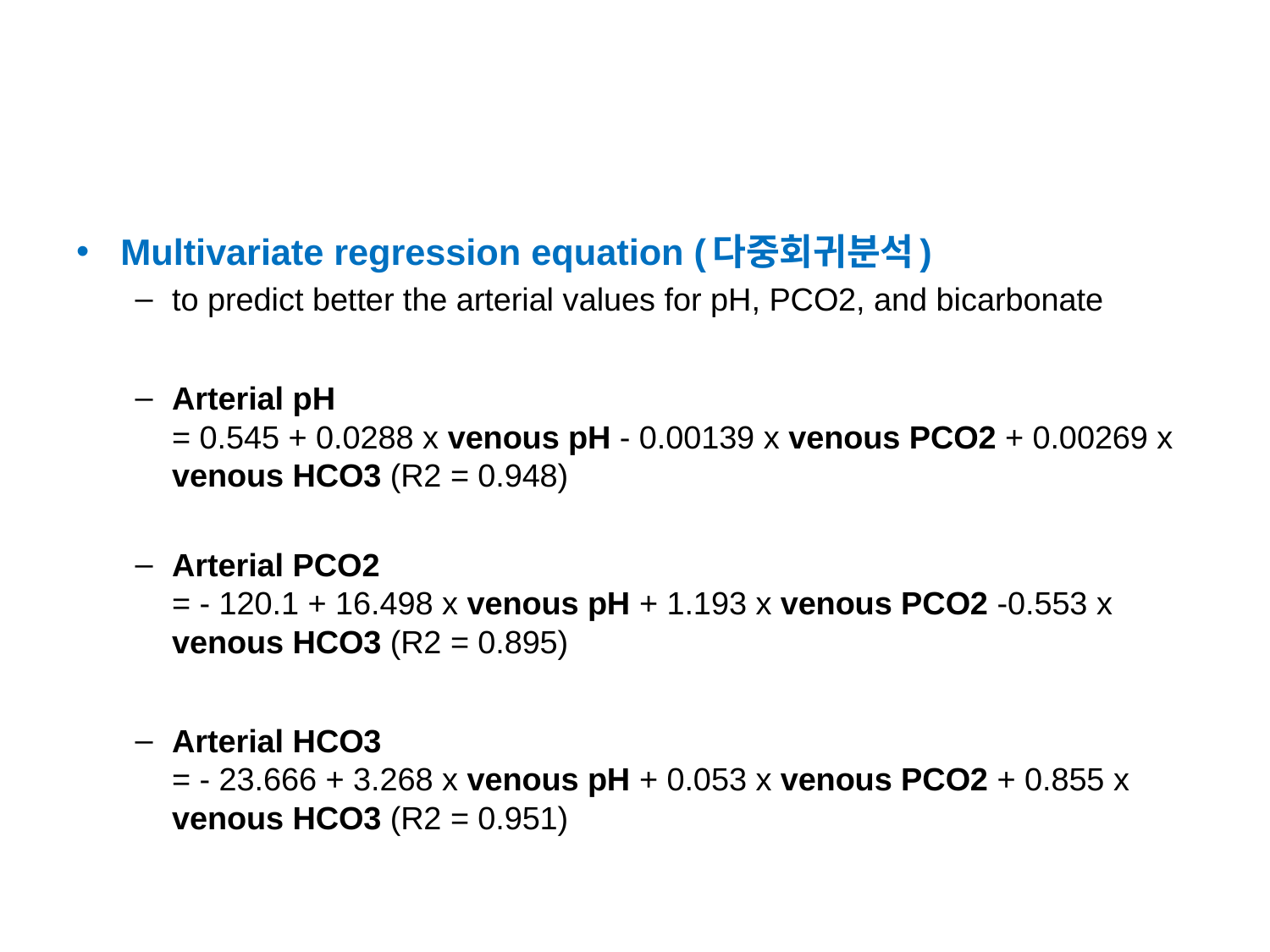

#
Multivariate regression equation (다중회귀분석)
to predict better the arterial values for pH, PCO2, and bicarbonate

Arterial pH
= 0.545 + 0.0288 x venous pH - 0.00139 x venous PCO2 + 0.00269 x venous HCO3 (R2 = 0.948)

Arterial PCO2
= - 120.1 + 16.498 x venous pH + 1.193 x venous PCO2 -0.553 x venous HCO3 (R2 = 0.895)

Arterial HCO3
= - 23.666 + 3.268 x venous pH + 0.053 x venous PCO2 + 0.855 x venous HCO3 (R2 = 0.951)